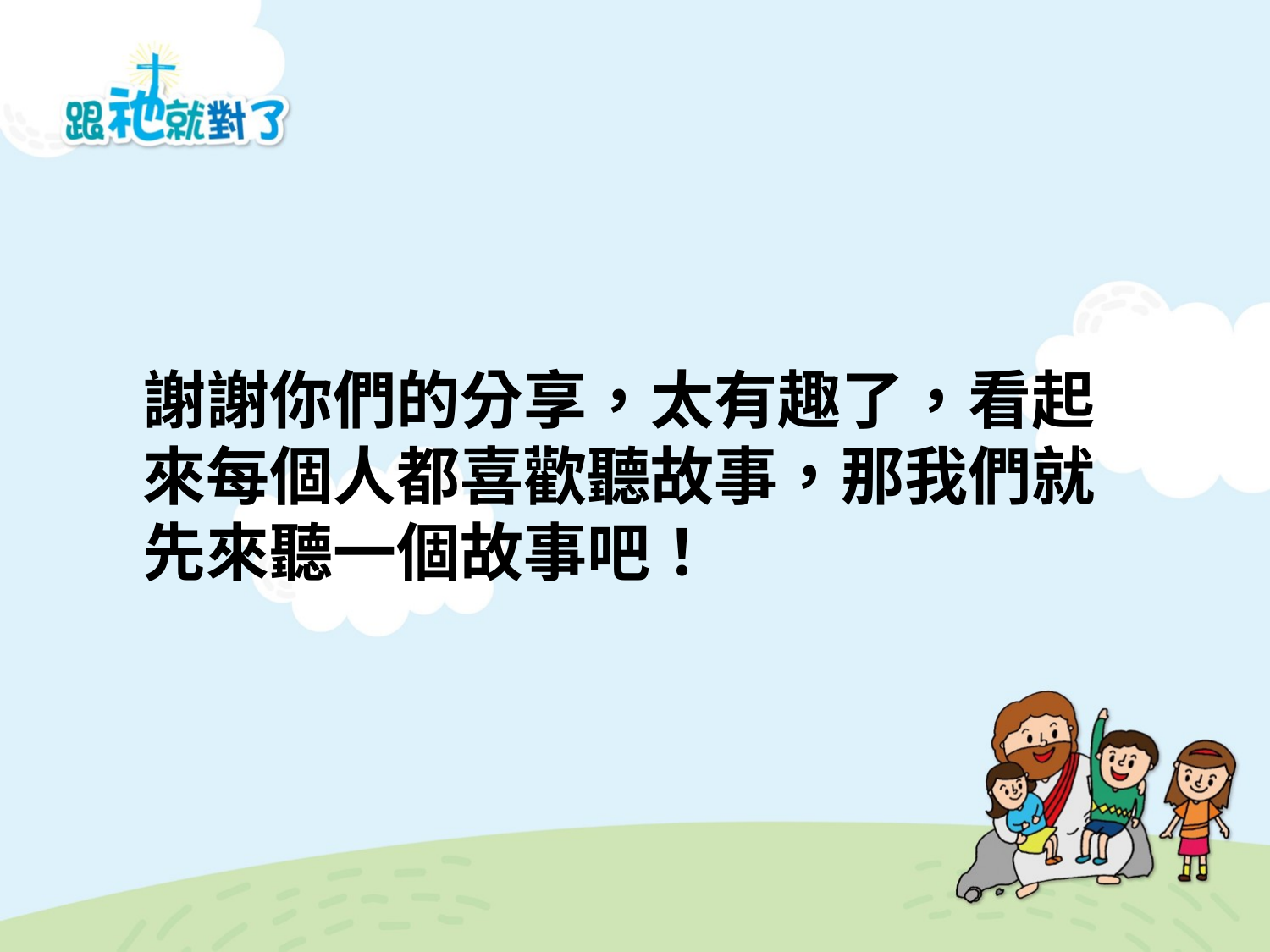

謝謝你們的分享，太有趣了，看起來每個人都喜歡聽故事，那我們就先來聽一個故事吧！